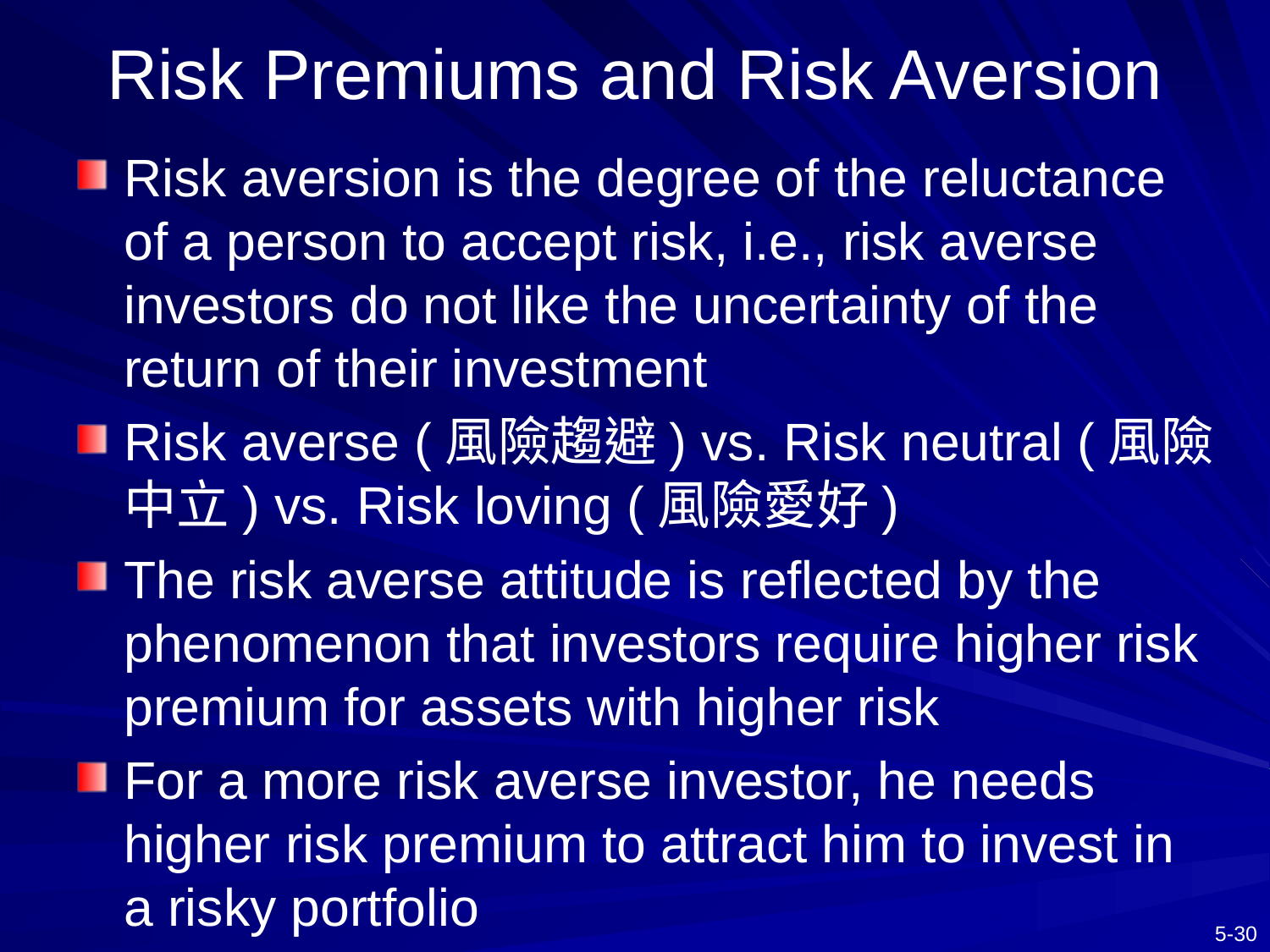

# Risk Premiums and Risk Aversion
Risk aversion is the degree of the reluctance of a person to accept risk, i.e., risk averse investors do not like the uncertainty of the return of their investment
Risk averse (風險趨避) vs. Risk neutral (風險中立) vs. Risk loving (風險愛好)
The risk averse attitude is reflected by the phenomenon that investors require higher risk premium for assets with higher risk
For a more risk averse investor, he needs higher risk premium to attract him to invest in a risky portfolio